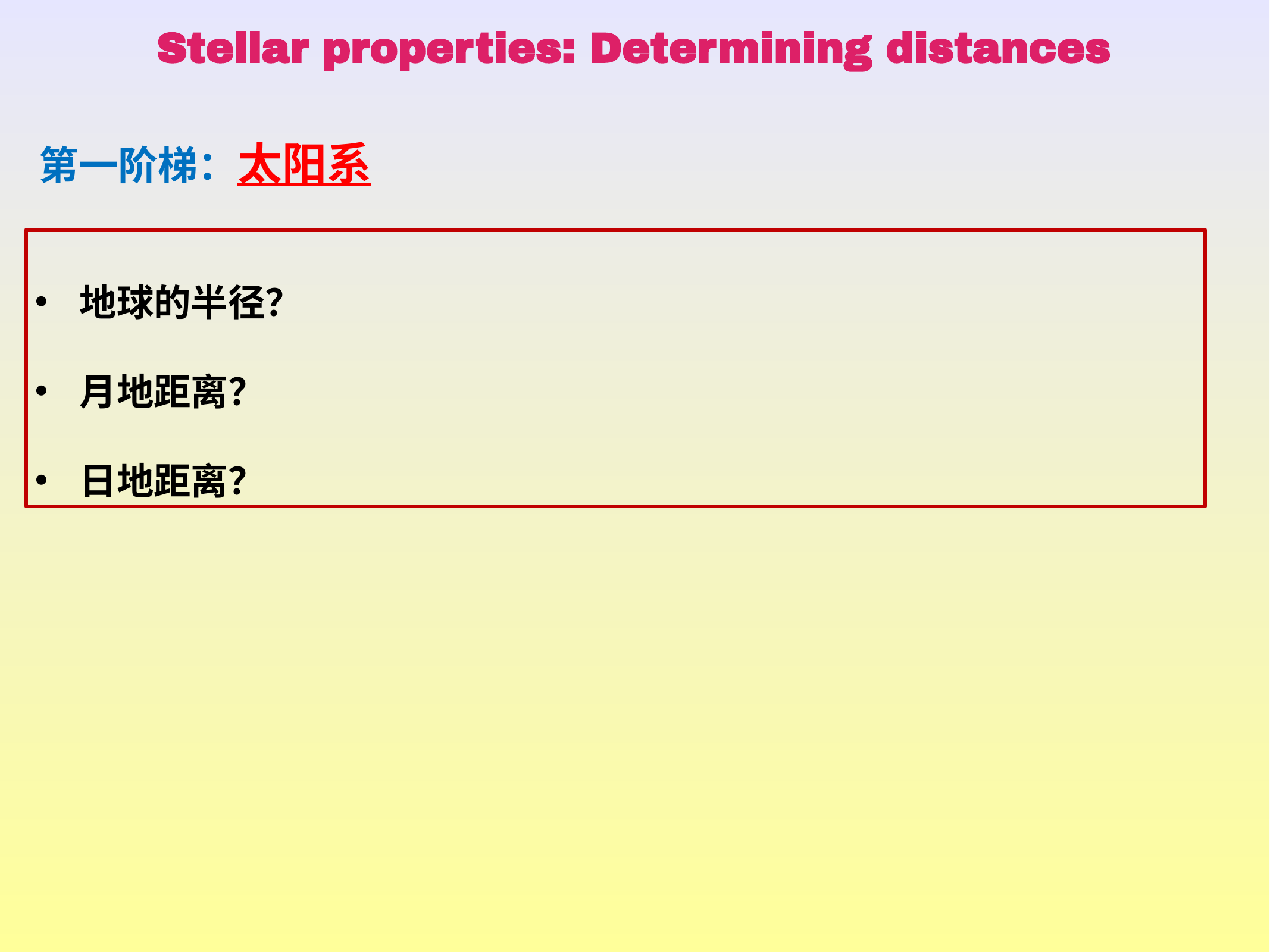

Stellar properties: Determining distances
第一阶梯：太阳系
地球的半径？
月地距离？
日地距离？